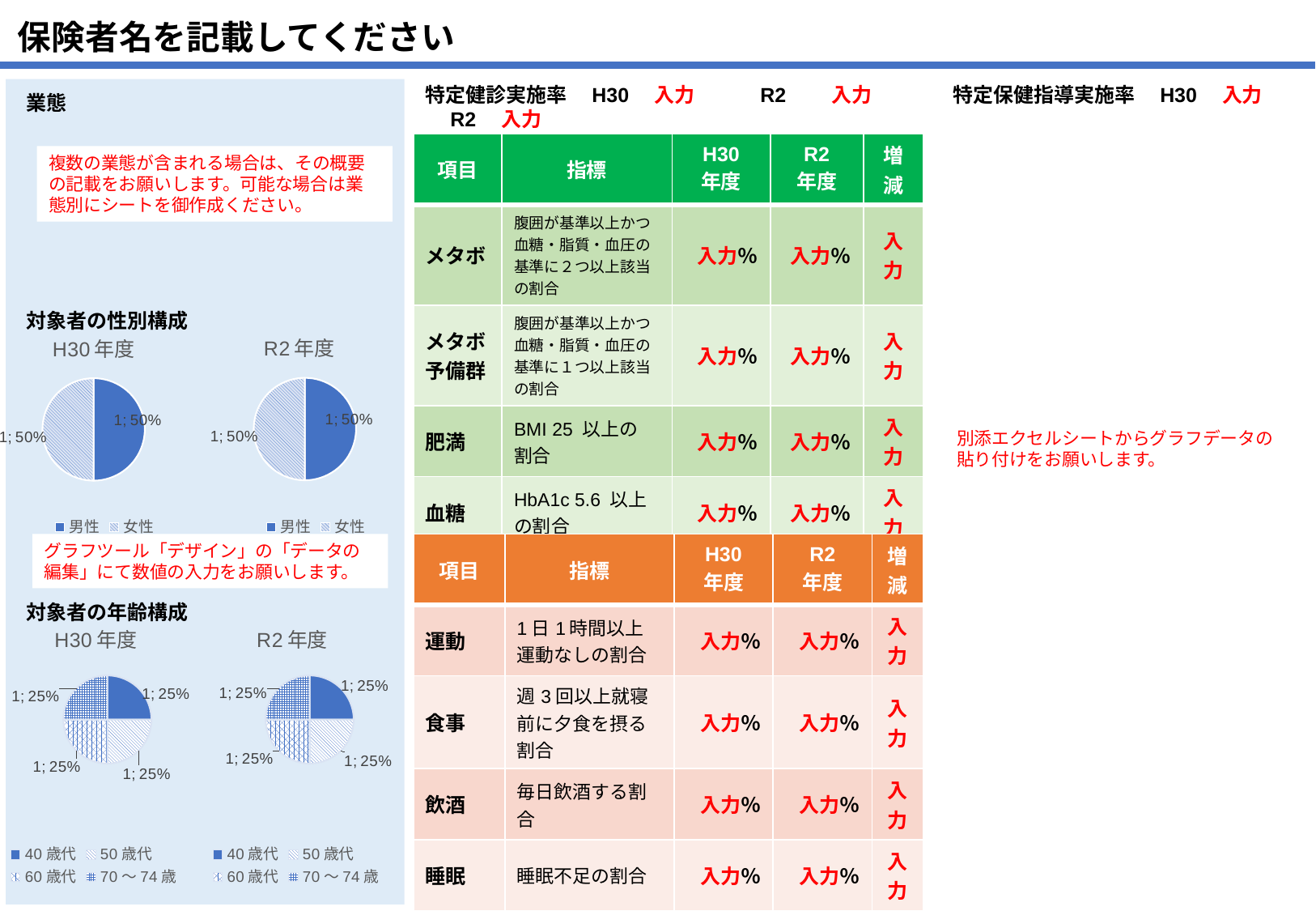

保険者名を記載してください
特定健診実施率　H30　入力　　　R2　　入力　　　　特定保健指導実施率　H30　入力　　R2　入力

業態

対象者の性別構成

対象者の年齢構成

### Chart:

| Category | R2年度 |
|---|---|
| 男性 | 1.0 |
| 女性 | 1.0 |

### Chart:

| Category | H30年度 |
|---|---|
| 男性 | 1.0 |
| 女性 | 1.0 |

### Chart:

| Category | R2年度 |
|---|---|
| 40歳代 | 1.0 |
| 50歳代 | 1.0 |
| 60歳代 | 1.0 |
| 70～74歳 | 1.0 |

### Chart:

| Category | H30年度 |
|---|---|
| 40歳代 | 1.0 |
| 50歳代 | 1.0 |
| 60歳代 | 1.0 |
| 70～74歳 | 1.0 |
| 項目 | 指標 | H30 年度 | R2 年度 | 増減 |
| --- | --- | --- | --- | --- |
| メタボ | 腹囲が基準以上かつ血糖・脂質・血圧の基準に２つ以上該当の割合 | 入力％ | 入力％ | 入力 |
| メタボ予備群 | 腹囲が基準以上かつ血糖・脂質・血圧の基準に１つ以上該当の割合 | 入力％ | 入力％ | 入力 |
| 肥満 | BMI 25 以上の 割合 | 入力％ | 入力％ | 入力 |
| 血糖 | HbA1c 5.6 以上の割合 | 入力％ | 入力％ | 入力 |
| 血圧 | 収縮期血圧 130 以上の割合 | 入力％ | 入力％ | 入力 |
複数の業態が含まれる場合は、その概要の記載をお願いします。可能な場合は業態別にシートを御作成ください。
別添エクセルシートからグラフデータの貼り付けをお願いします。
グラフツール「デザイン」の「データの編集」にて数値の入力をお願いします。
| 項目 | 指標 | H30 年度 | R2 年度 | 増減 |
| --- | --- | --- | --- | --- |
| 運動 | 1日1時間以上 運動なしの割合 | 入力％ | 入力％ | 入力 |
| 食事 | 週3回以上就寝前に夕食を摂る割合 | 入力％ | 入力％ | 入力 |
| 飲酒 | 毎日飲酒する割合 | 入力％ | 入力％ | 入力 |
| 睡眠 | 睡眠不足の割合 | 入力％ | 入力％ | 入力 |